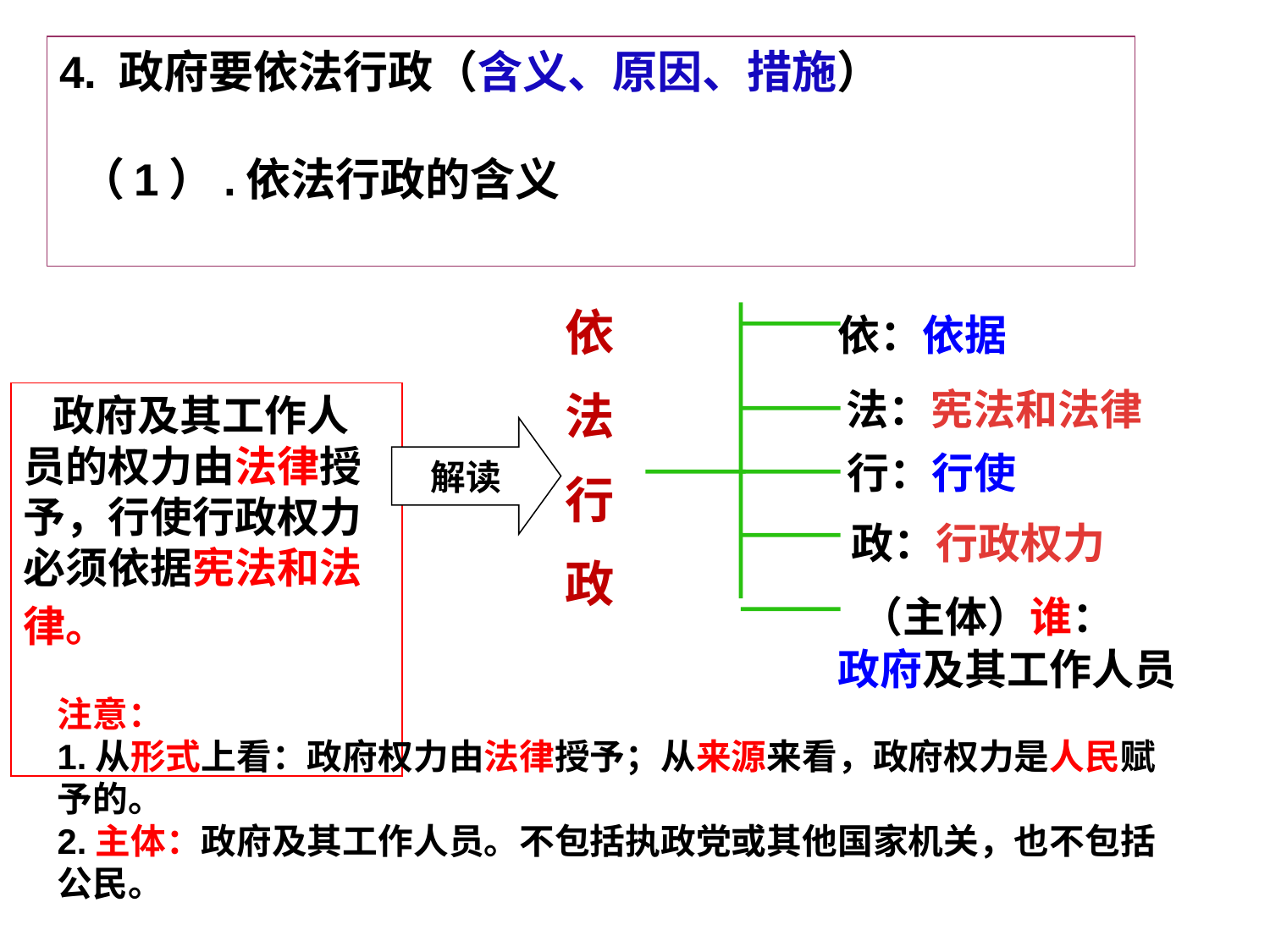

4. 政府要依法行政（含义、原因、措施）
  （1）.依法行政的含义
依
法
行
政

依：依据

  法：宪法和法律
  政府及其工作人员的权力由法律授予，行使行政权力必须依据宪法和法律。

解读
 行：行使

  政：行政权力

 （主体）谁：
政府及其工作人员

注意：
1.从形式上看：政府权力由法律授予；从来源来看，政府权力是人民赋予的。
2.主体：政府及其工作人员。不包括执政党或其他国家机关，也不包括公民。